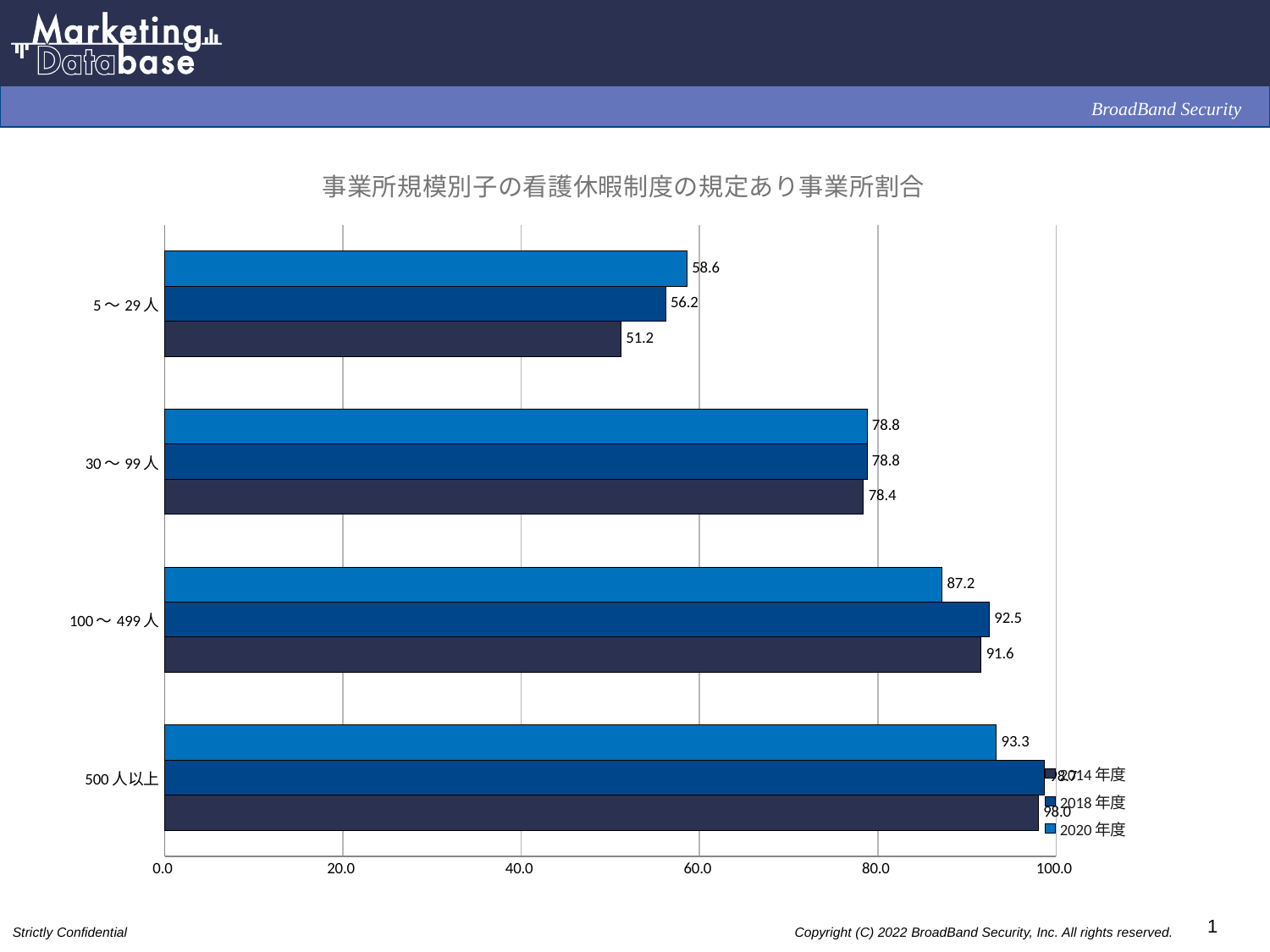

### Chart: 事業所規模別子の看護休暇制度の規定あり事業所割合

| Category |  |  |  |
|---|---|---|---|
| 5～29人 | 58.6 | 56.2 | 51.2 |
| 30～99人 | 78.8 | 78.8 | 78.4 |
| 100～499人 | 87.2 | 92.5 | 91.6 |
| 500人以上 | 93.3 | 98.7 | 98.0 |